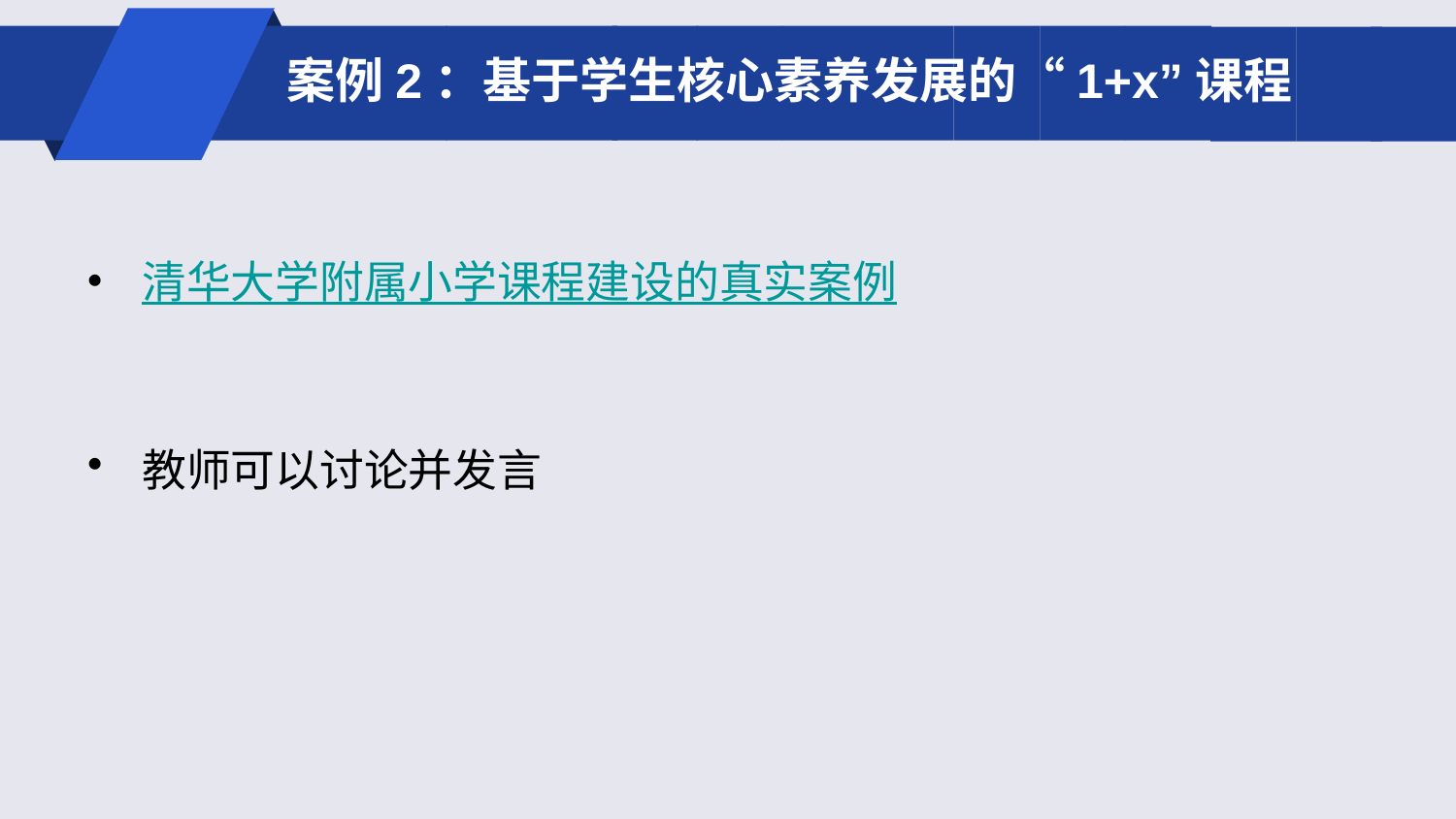

# 案例2：基于学生核心素养发展的“1+x”课程
清华大学附属小学课程建设的真实案例

教师可以讨论并发言